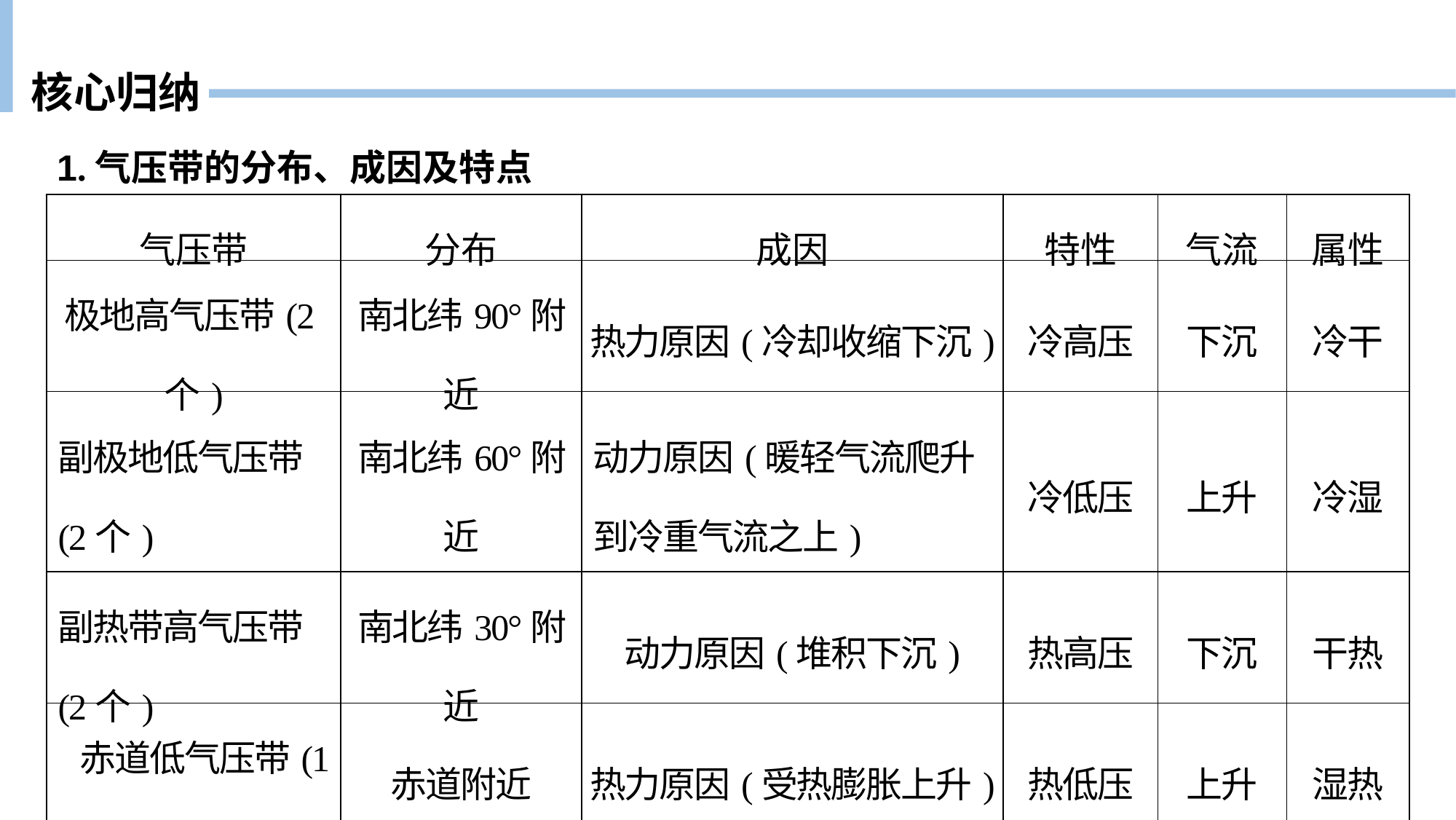

核心归纳
1.气压带的分布、成因及特点
| 气压带 | 分布 | 成因 | 特性 | 气流 | 属性 |
| --- | --- | --- | --- | --- | --- |
| 极地高气压带(2个) | 南北纬90°附近 | 热力原因(冷却收缩下沉) | 冷高压 | 下沉 | 冷干 |
| 副极地低气压带 (2个) | 南北纬60°附近 | 动力原因(暖轻气流爬升到冷重气流之上) | 冷低压 | 上升 | 冷湿 |
| 副热带高气压带 (2个) | 南北纬30°附近 | 动力原因(堆积下沉) | 热高压 | 下沉 | 干热 |
| 赤道低气压带(1个) | 赤道附近 | 热力原因(受热膨胀上升) | 热低压 | 上升 | 湿热 |